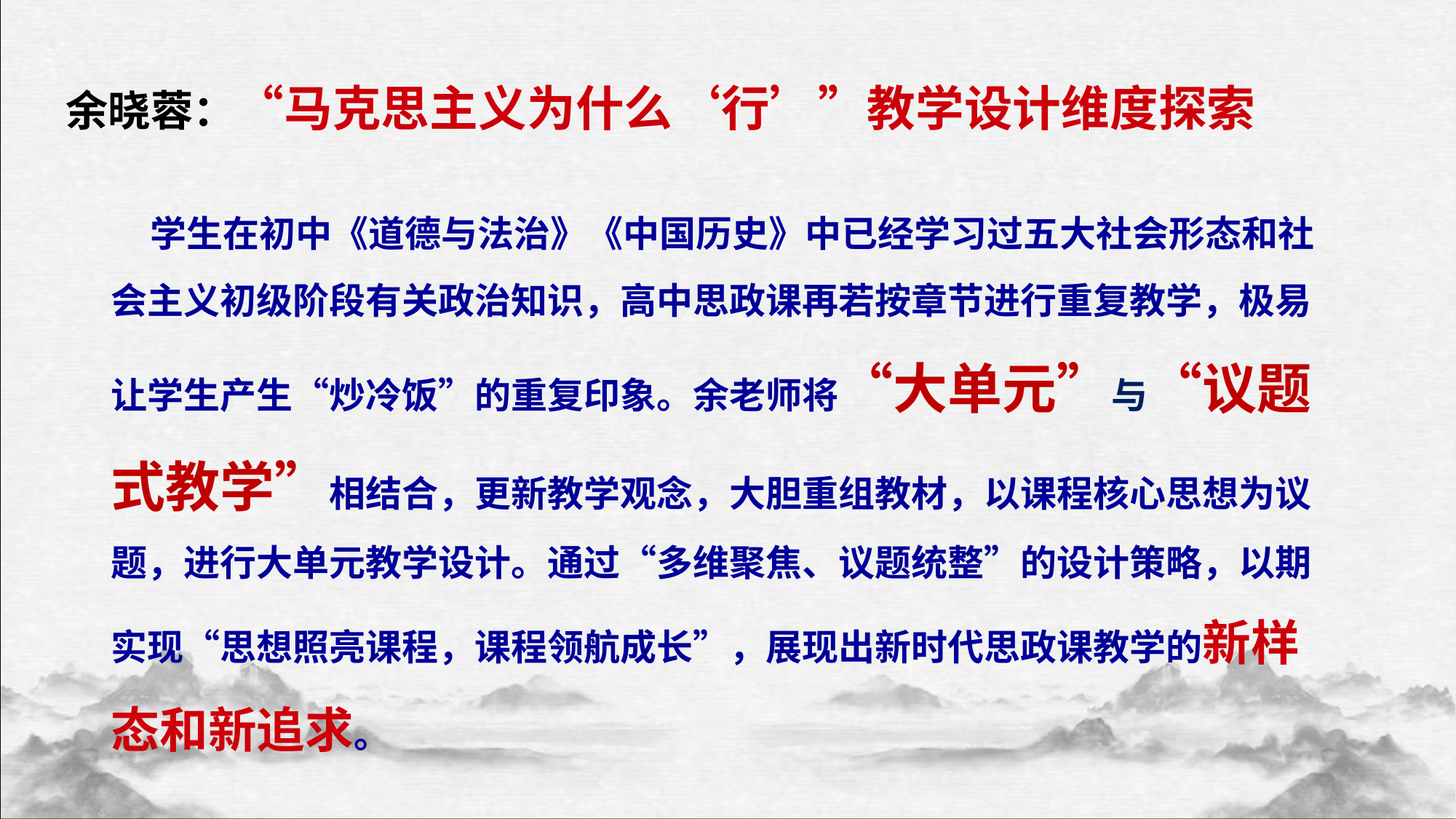

余晓蓉：“马克思主义为什么‘行’”教学设计维度探索
   学生在初中《道德与法治》《中国历史》中已经学习过五大社会形态和社会主义初级阶段有关政治知识，高中思政课再若按章节进行重复教学，极易让学生产生“炒冷饭”的重复印象。余老师将“大单元”与“议题式教学”相结合，更新教学观念，大胆重组教材，以课程核心思想为议题，进行大单元教学设计。通过“多维聚焦、议题统整”的设计策略，以期实现“思想照亮课程，课程领航成长”，展现出新时代思政课教学的新样态和新追求。